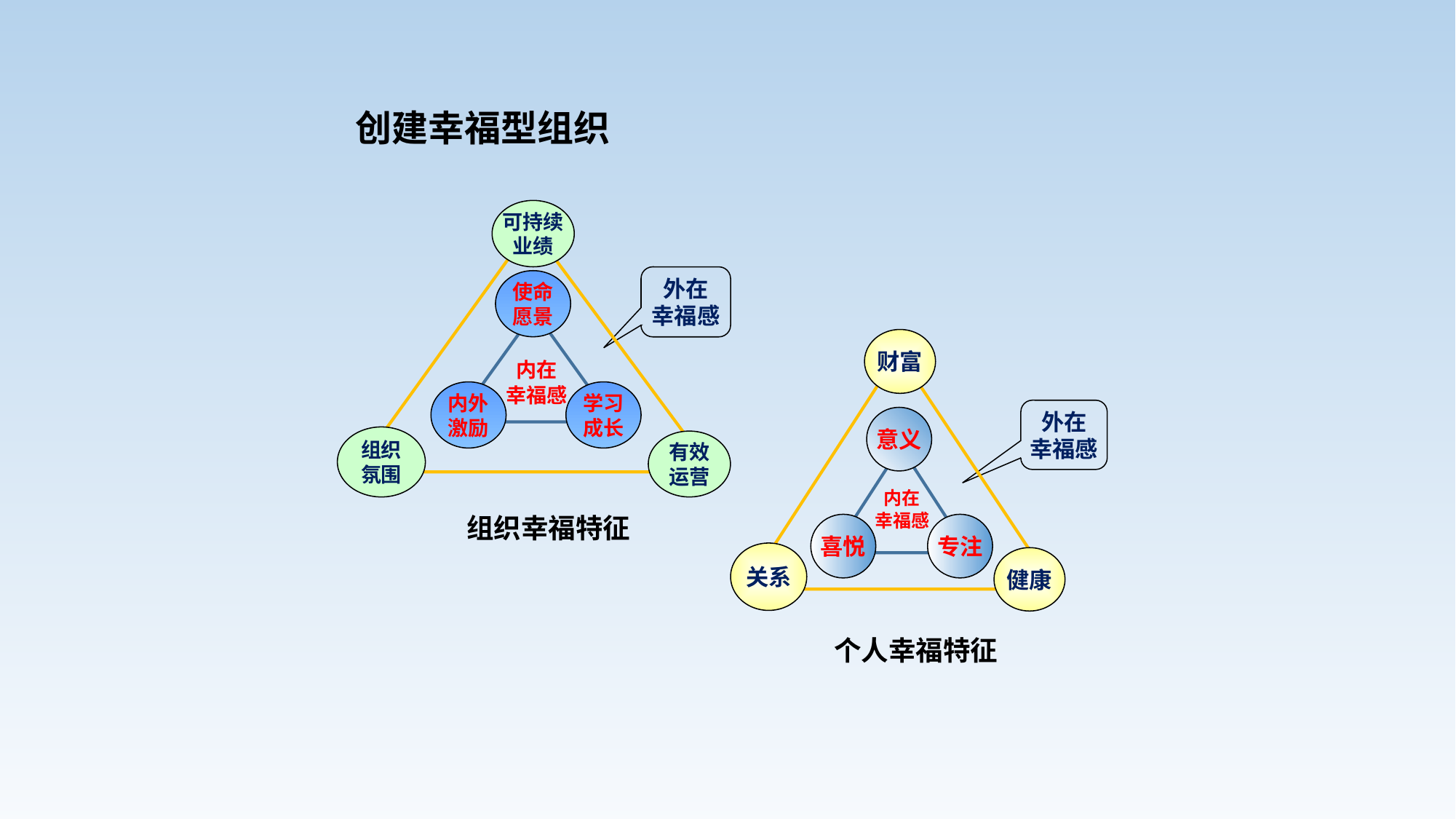

创建幸福型组织
可持续
业绩

组织
氛围
有效
运营
外在
幸福感
财富

关系
健康
外在
幸福感
组织幸福特征
个人幸福特征
使命
愿景

内在
幸福感
内外
激励
学习
成长
意义

内在
幸福感
喜悦
专注
4